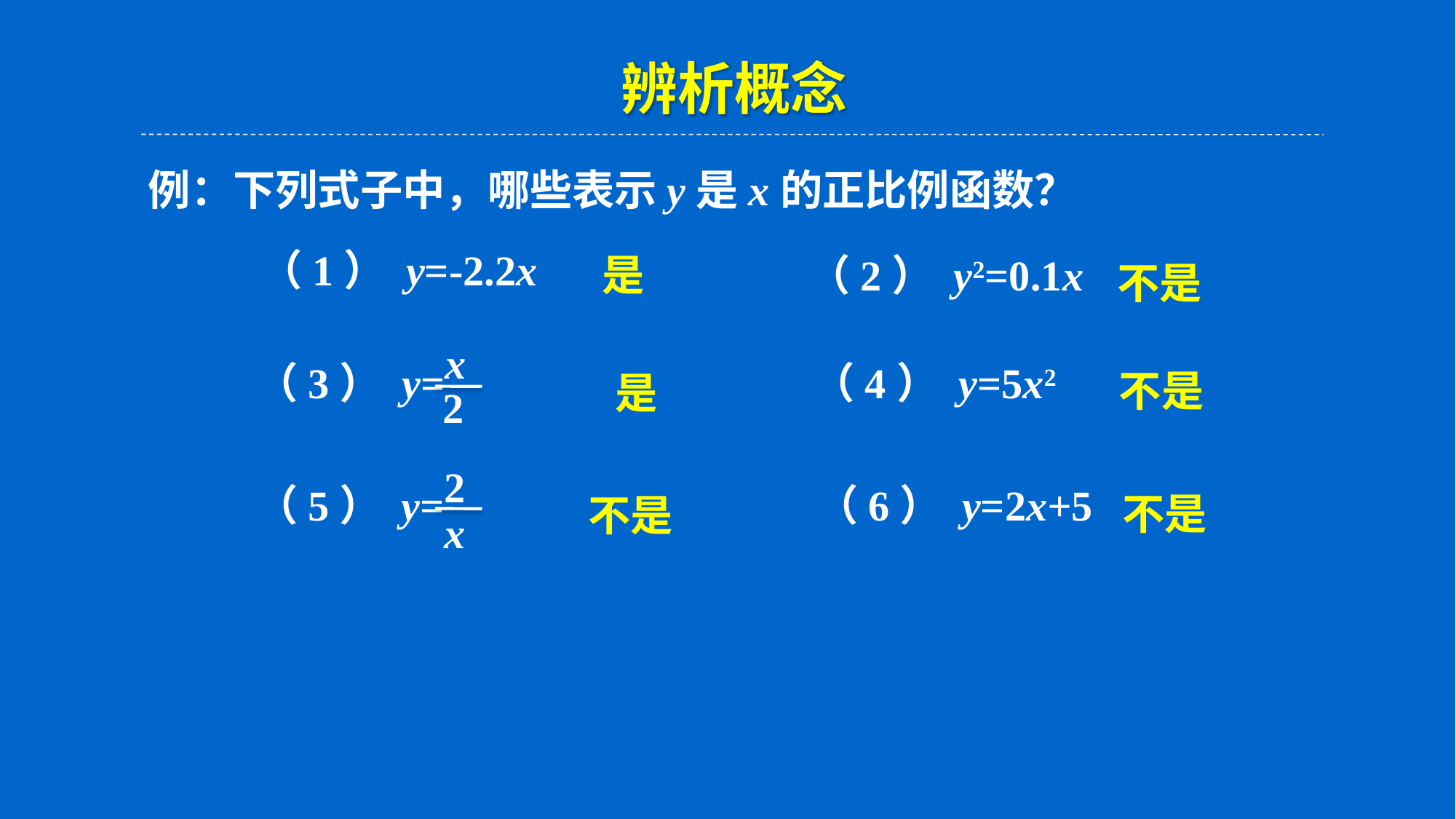

辨析概念
例：下列式子中，哪些表示y是x的正比例函数？
（1） y=-2.2x
是
（2） y2=0.1x
不是
x
2
（4） y=5x2
（3） y=
不是
    是
2
x
（5） y=
（6） y=2x+5
不是
不是